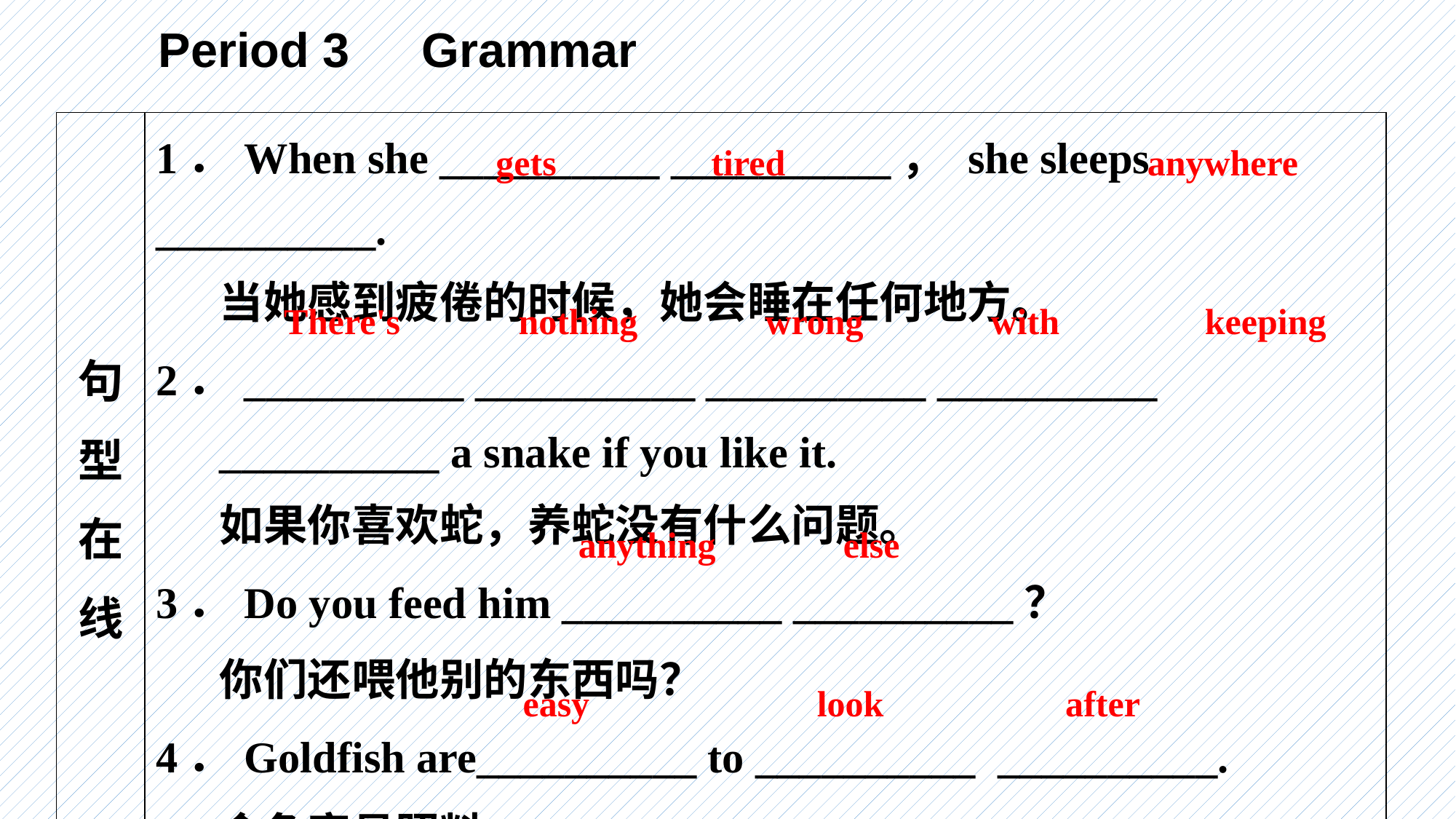

Period 3　Grammar
| 句 型 在 线 | 1．When she \_\_\_\_\_\_\_\_\_\_ \_\_\_\_\_\_\_\_\_\_， she sleeps \_\_\_\_\_\_\_\_\_\_. 当她感到疲倦的时候，她会睡在任何地方。 2．\_\_\_\_\_\_\_\_\_\_ \_\_\_\_\_\_\_\_\_\_ \_\_\_\_\_\_\_\_\_\_ \_\_\_\_\_\_\_\_\_\_ \_\_\_\_\_\_\_\_\_\_ a snake if you like it. 如果你喜欢蛇，养蛇没有什么问题。 3．Do you feed him \_\_\_\_\_\_\_\_\_\_ \_\_\_\_\_\_\_\_\_\_？ 你们还喂他别的东西吗？ 4．Goldfish are\_\_\_\_\_\_\_\_\_\_ to \_\_\_\_\_\_\_\_\_\_ \_\_\_\_\_\_\_\_\_\_. 金鱼容易照料。 |
| --- | --- |
anywhere
gets                 tired
There's             nothing              wrong              with                keeping
anything              else
easy                         look                    after